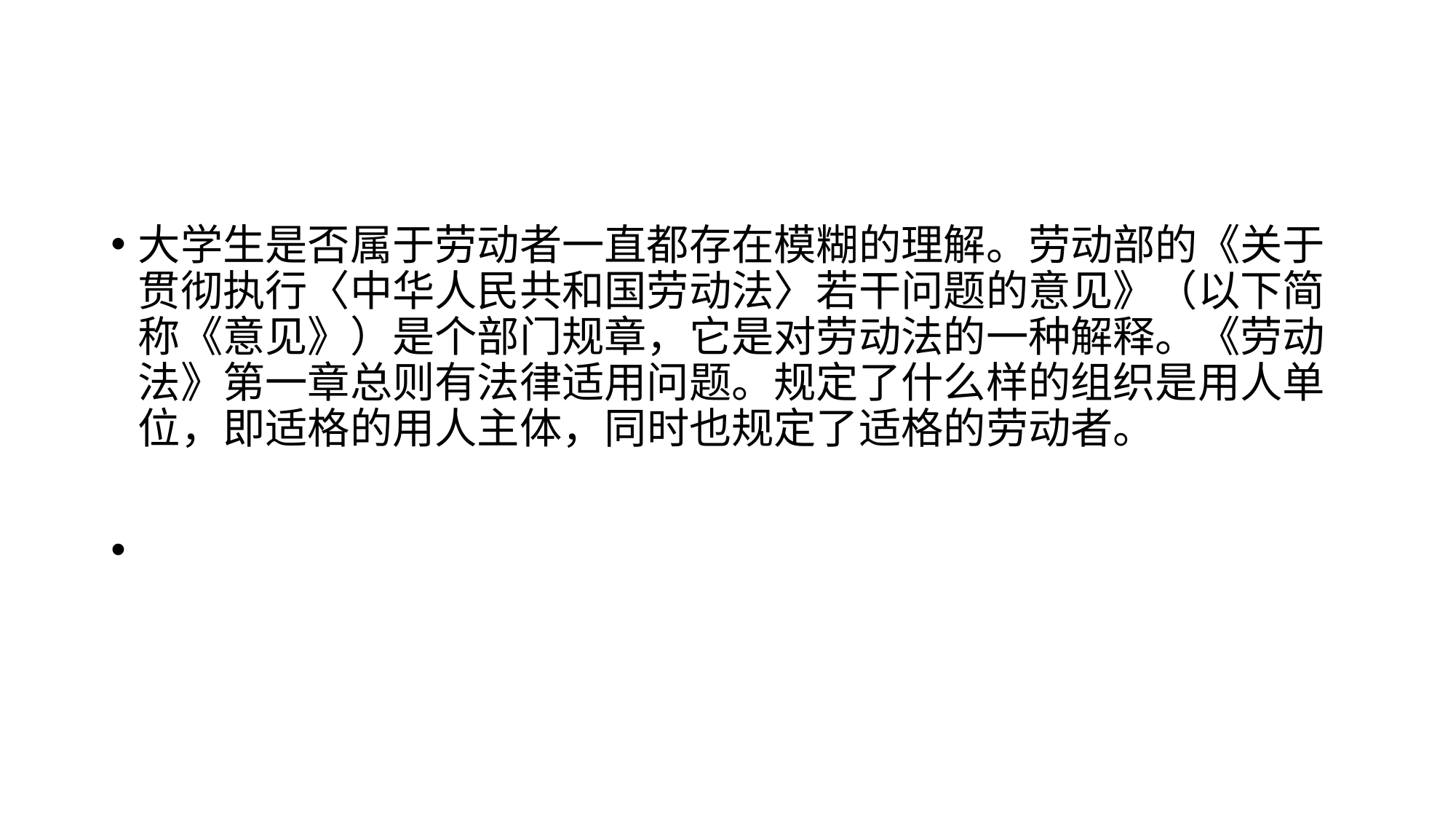

#
大学生是否属于劳动者一直都存在模糊的理解。劳动部的《关于贯彻执行〈中华人民共和国劳动法〉若干问题的意见》（以下简称《意见》）是个部门规章，它是对劳动法的一种解释。《劳动法》第一章总则有法律适用问题。规定了什么样的组织是用人单位，即适格的用人主体，同时也规定了适格的劳动者。